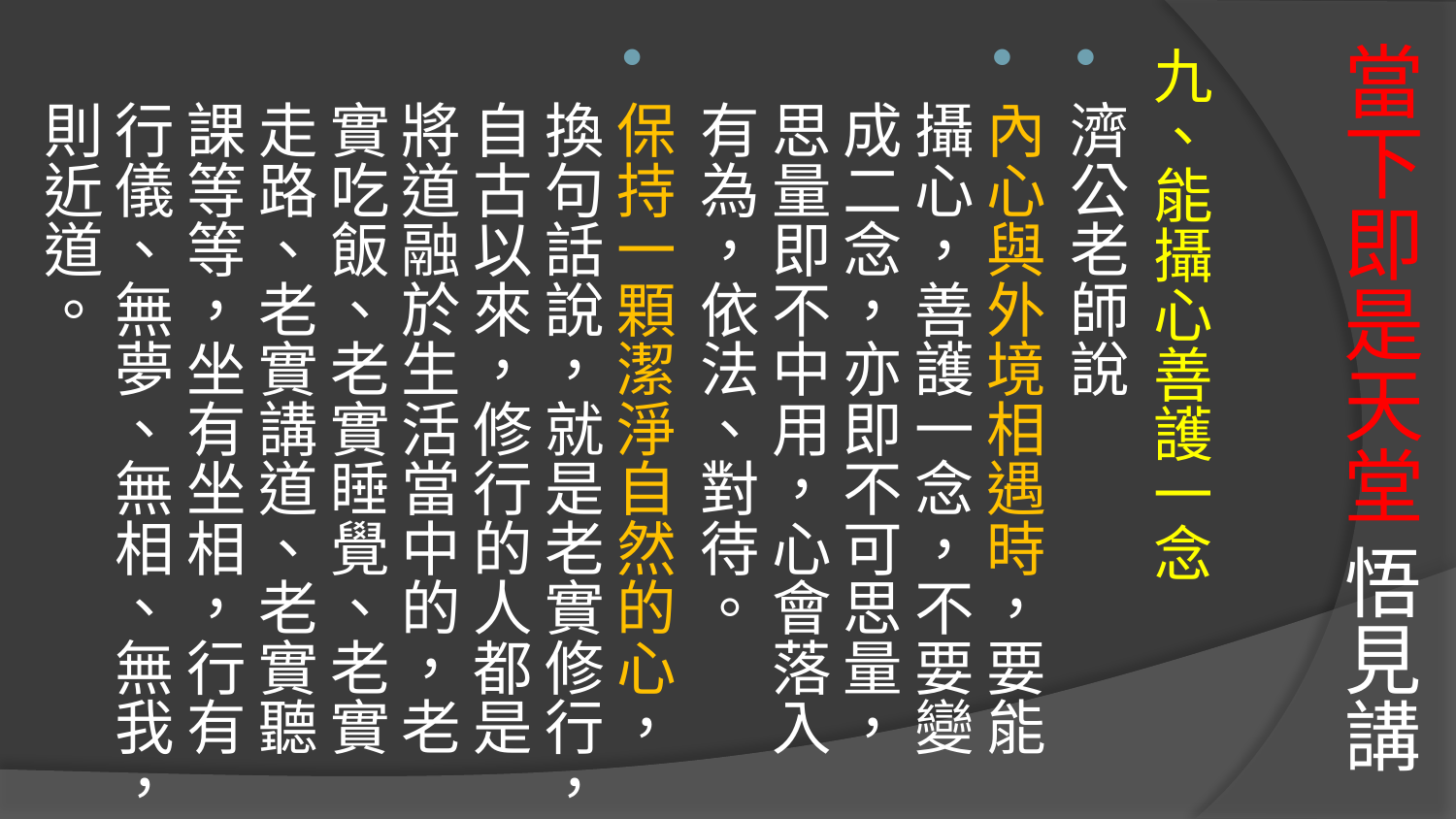

# 當下即是天堂 悟見講
九、能攝心善護一念
濟公老師說
內心與外境相遇時，要能攝心，善護一念，不要變成二念，亦即不可思量，思量即不中用，心會落入有為，依法、對待。
保持一顆潔淨自然的心，換句話說，就是老實修行，自古以來，修行的人都是將道融於生活當中的，老實吃飯、老實睡覺、老實走路、老實講道、老實聽課等等，坐有坐相，行有行儀、無夢、無相、無我，則近道。